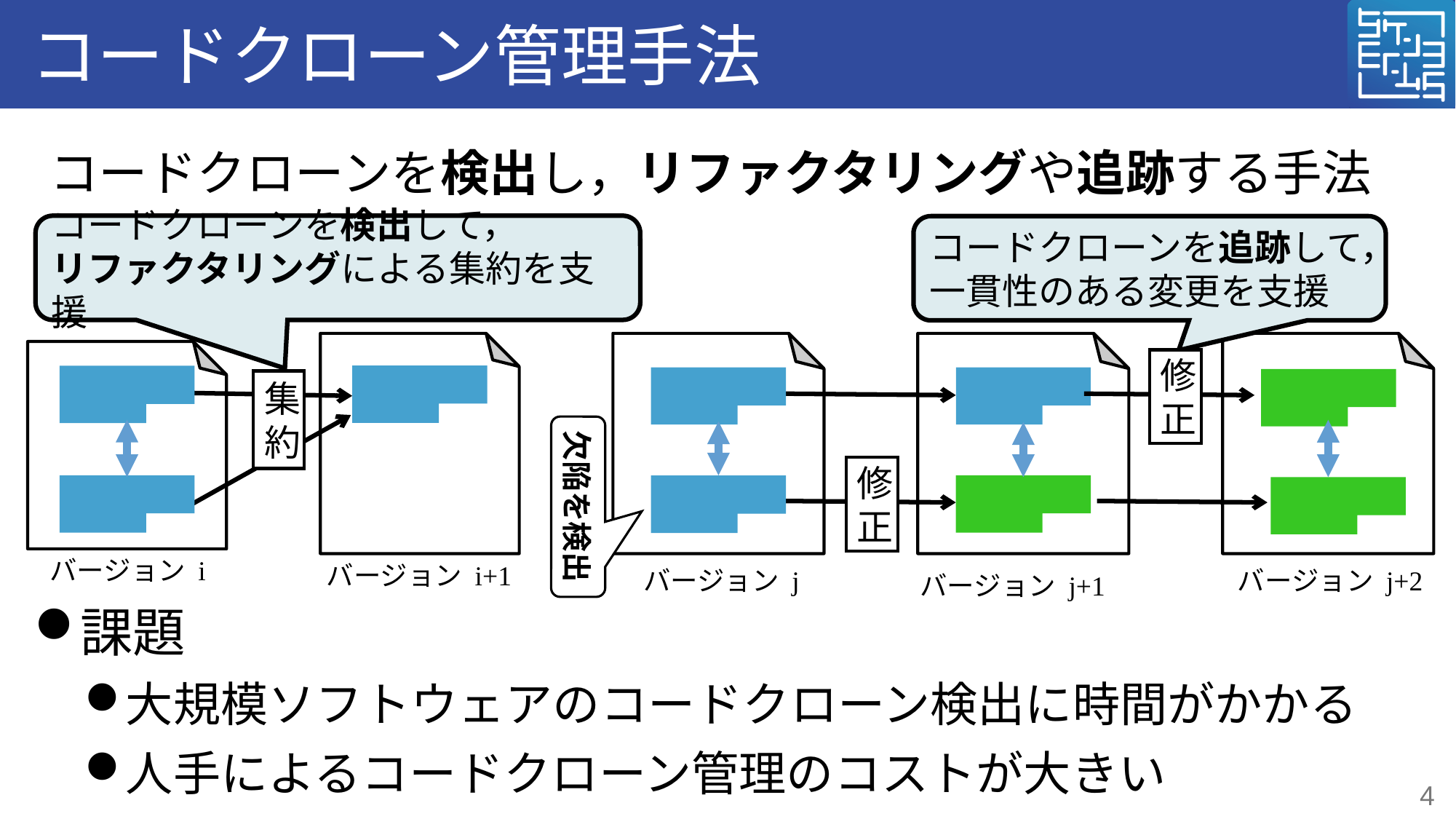

# コードクローン管理手法
コードクローンを検出し，リファクタリングや追跡する手法
コードクローンを検出して，
リファクタリングによる集約を支援
コードクローンを追跡して，
一貫性のある変更を支援

修正

集約
欠陥を検出
修正

バージョン i
バージョン i+1
バージョン j
バージョン j+2
バージョン j+1
課題
大規模ソフトウェアのコードクローン検出に時間がかかる
人手によるコードクローン管理のコストが大きい
4